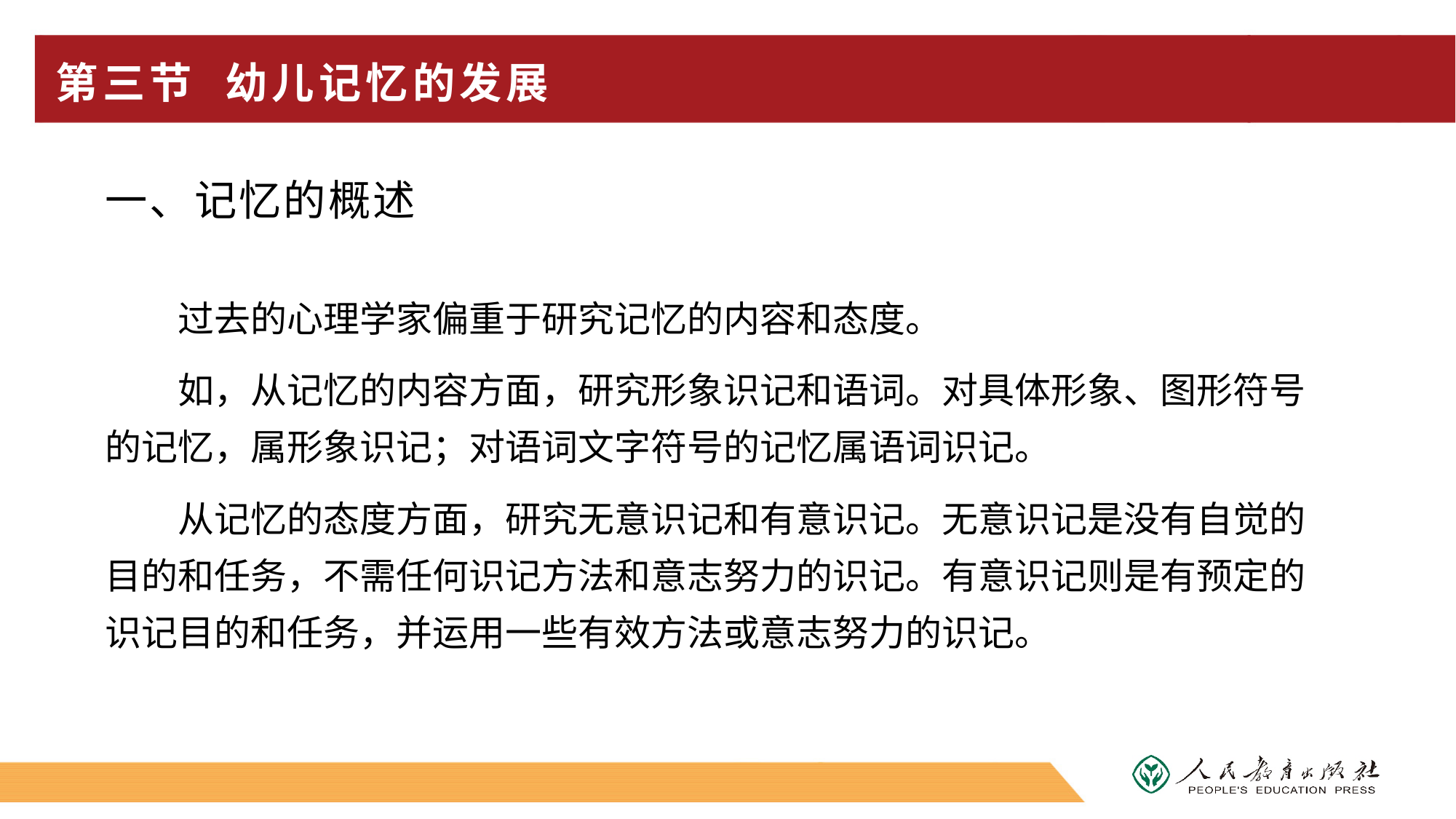

# 第三节  幼儿记忆的发展
一、记忆的概述
过去的心理学家偏重于研究记忆的内容和态度。
如，从记忆的内容方面，研究形象识记和语词。对具体形象、图形符号的记忆，属形象识记；对语词文字符号的记忆属语词识记。
从记忆的态度方面，研究无意识记和有意识记。无意识记是没有自觉的目的和任务，不需任何识记方法和意志努力的识记。有意识记则是有预定的识记目的和任务，并运用一些有效方法或意志努力的识记。